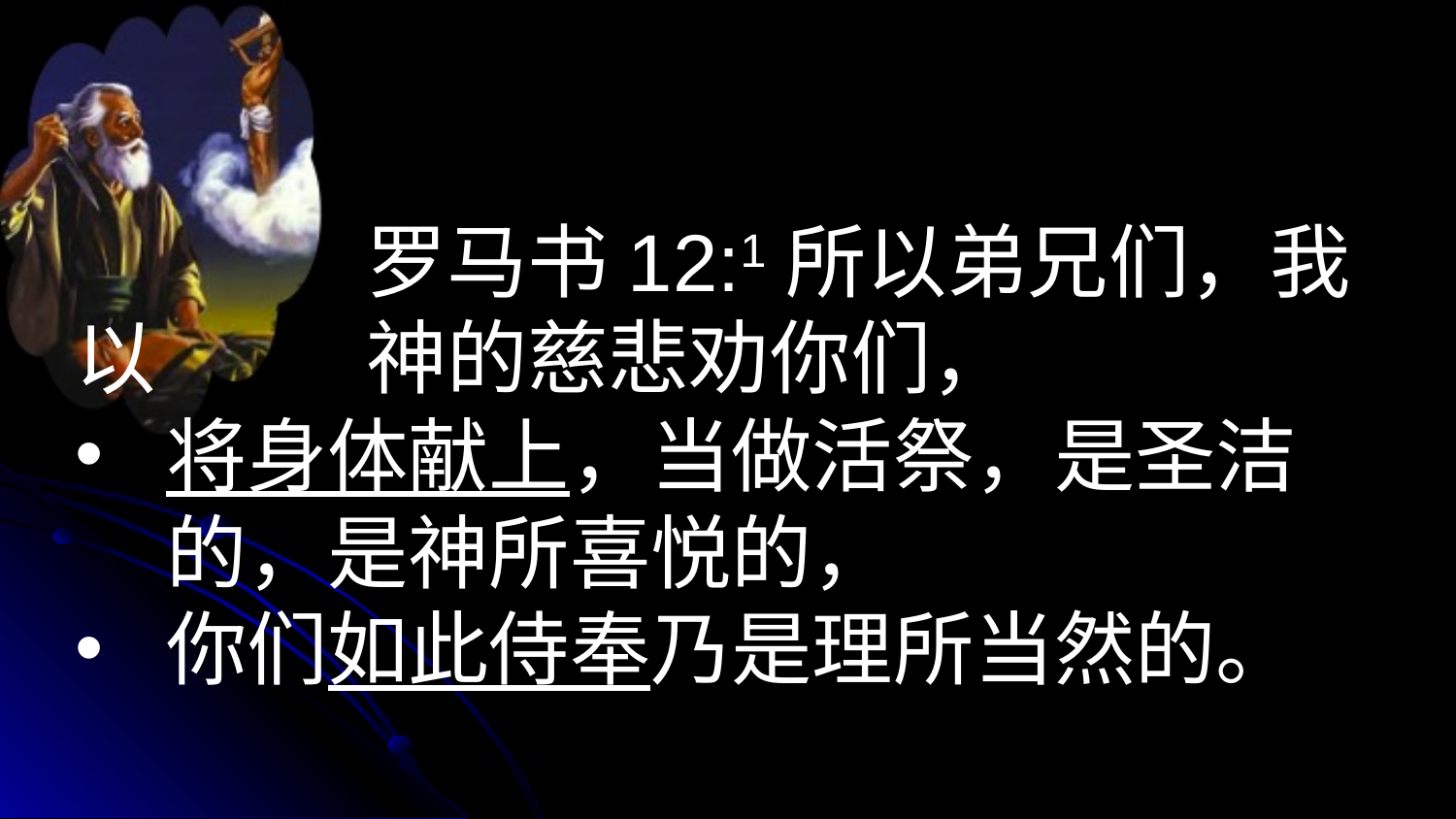

罗马书12:1所以弟兄们，我以		神的慈悲劝你们，
将身体献上，当做活祭，是圣洁的，是神所喜悦的，
你们如此侍奉乃是理所当然的。